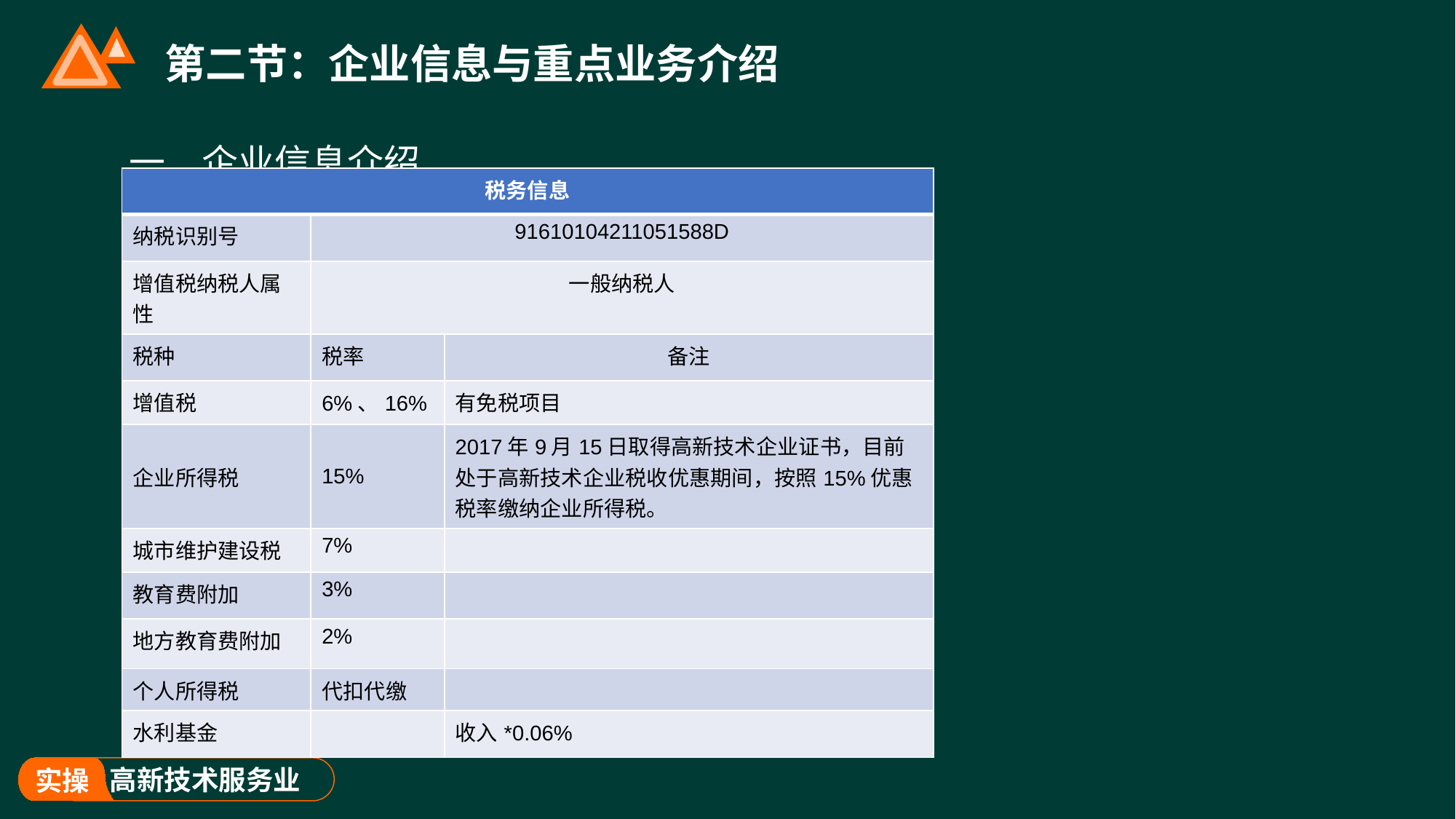

# 第二节：企业信息与重点业务介绍
一、企业信息介绍

| 税务信息 |  |  |
| --- | --- | --- |
| 纳税识别号 | 91610104211051588D |  |
| 增值税纳税人属性 | 一般纳税人 |  |
| 税种 | 税率 | 备注 |
| 增值税 | 6%、16% | 有免税项目 |
| 企业所得税 | 15% | 2017年9月15日取得高新技术企业证书，目前处于高新技术企业税收优惠期间，按照15%优惠税率缴纳企业所得税。 |
| 城市维护建设税 | 7% |  |
| 教育费附加 | 3% |  |
| 地方教育费附加 | 2% |  |
| 个人所得税 | 代扣代缴 |  |
| 水利基金 |  | 收入\*0.06% |